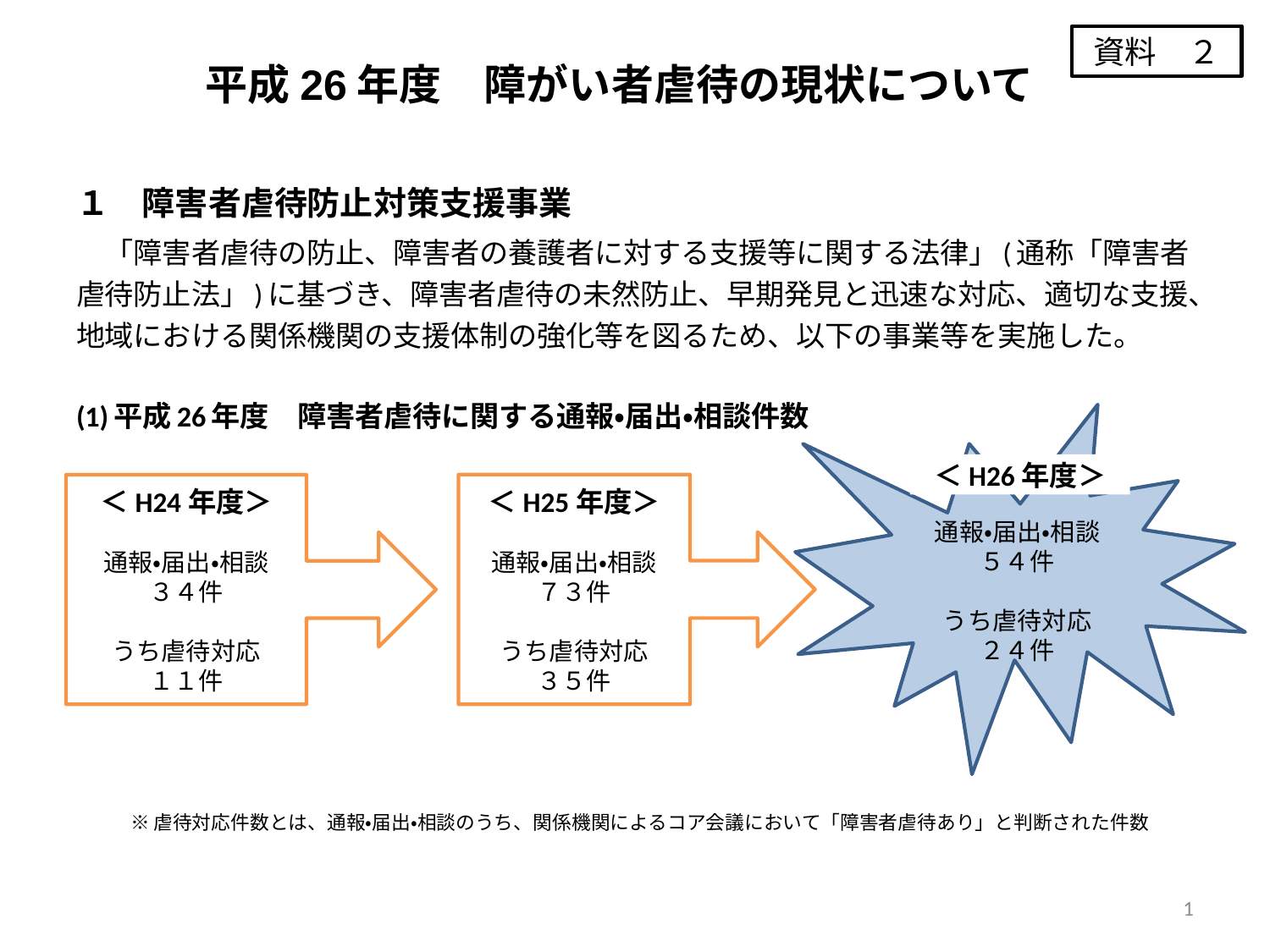

# 平成26年度　障がい者虐待の現状について
資料　２
１　障害者虐待防止対策支援事業
　「障害者虐待の防止、障害者の養護者に対する支援等に関する法律」(通称「障害者虐待防止法」)に基づき、障害者虐待の未然防止、早期発見と迅速な対応、適切な支援、地域における関係機関の支援体制の強化等を図るため、以下の事業等を実施した。

(1)平成26年度　障害者虐待に関する通報・届出・相談件数

※虐待対応件数とは、通報・届出・相談のうち、関係機関によるコア会議において「障害者虐待あり」と判断された件数

通報・届出・相談
５４件

うち虐待対応
２４件
＜H26年度＞
＜H25年度＞

通報・届出・相談
７３件

うち虐待対応
３５件
＜H24年度＞

通報・届出・相談
３４件

うち虐待対応
１１件
1